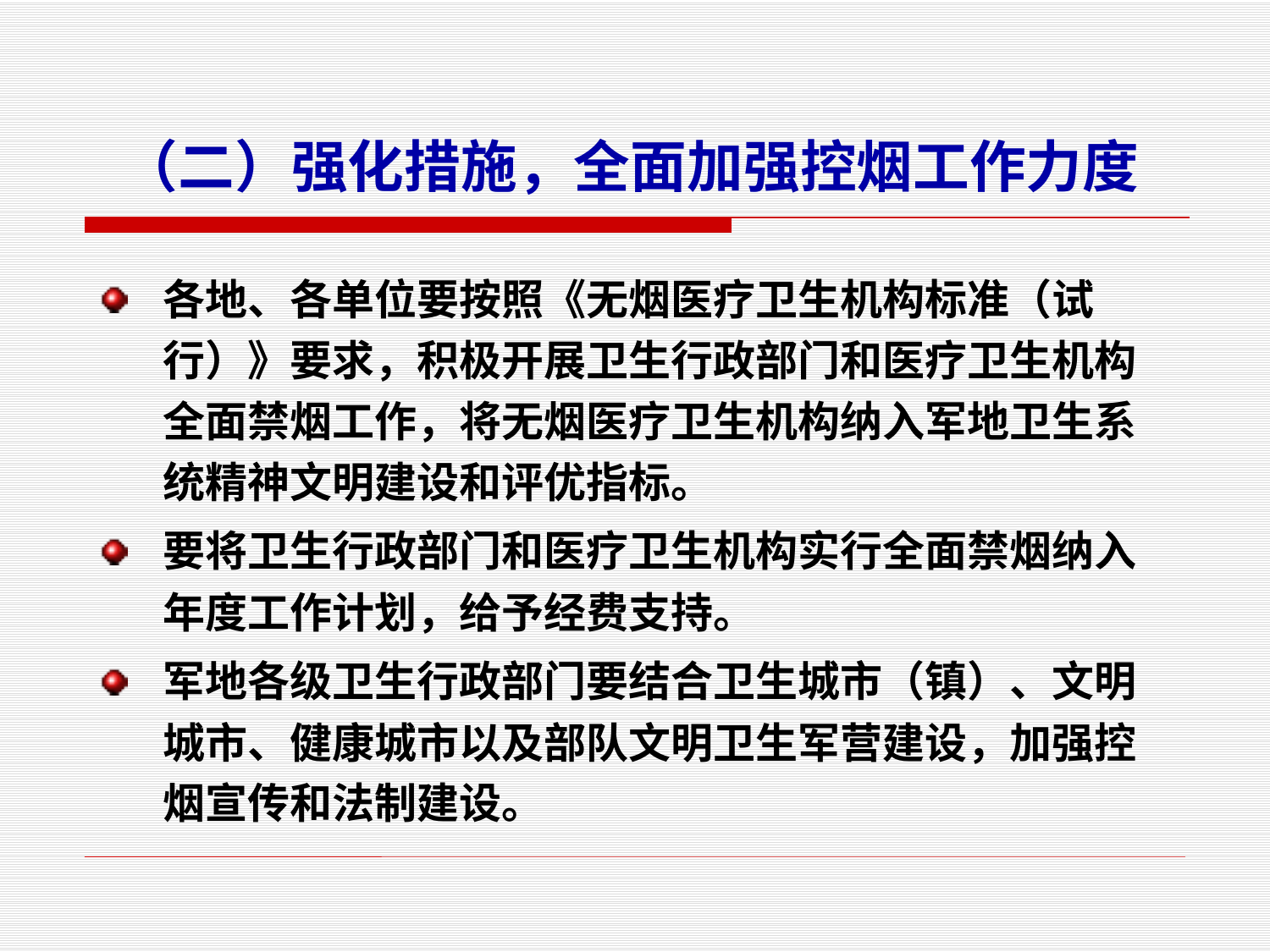

# （二）强化措施，全面加强控烟工作力度
各地、各单位要按照《无烟医疗卫生机构标准（试行）》要求，积极开展卫生行政部门和医疗卫生机构全面禁烟工作，将无烟医疗卫生机构纳入军地卫生系统精神文明建设和评优指标。
要将卫生行政部门和医疗卫生机构实行全面禁烟纳入年度工作计划，给予经费支持。
军地各级卫生行政部门要结合卫生城市（镇）、文明城市、健康城市以及部队文明卫生军营建设，加强控烟宣传和法制建设。